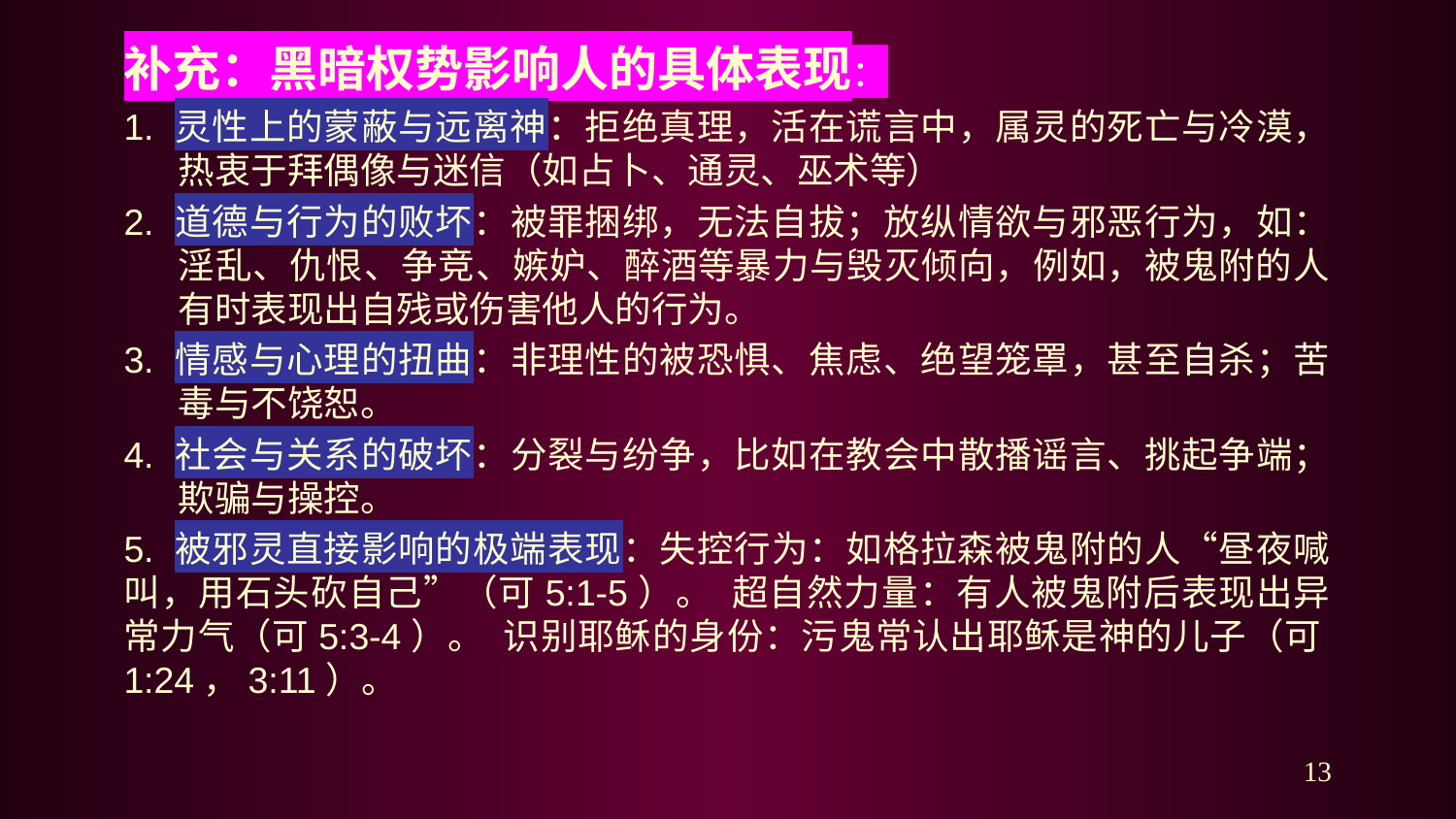

补充：黑暗权势影响人的具体表现：
1. 灵性上的蒙蔽与远离神：拒绝真理，活在谎言中，属灵的死亡与冷漠，热衷于拜偶像与迷信（如占卜、通灵、巫术等）
2. 道德与行为的败坏：被罪捆绑，无法自拔；放纵情欲与邪恶行为，如：淫乱、仇恨、争竞、嫉妒、醉酒等暴力与毁灭倾向，例如，被鬼附的人有时表现出自残或伤害他人的行为。
3. 情感与心理的扭曲：非理性的被恐惧、焦虑、绝望笼罩，甚至自杀；苦毒与不饶恕。
4. 社会与关系的破坏：分裂与纷争，比如在教会中散播谣言、挑起争端；欺骗与操控。
5. 被邪灵直接影响的极端表现：失控行为：如格拉森被鬼附的人“昼夜喊叫，用石头砍自己”（可5:1-5）。  超自然力量：有人被鬼附后表现出异常力气（可5:3-4）。  识别耶稣的身份：污鬼常认出耶稣是神的儿子（可1:24，3:11）。

13